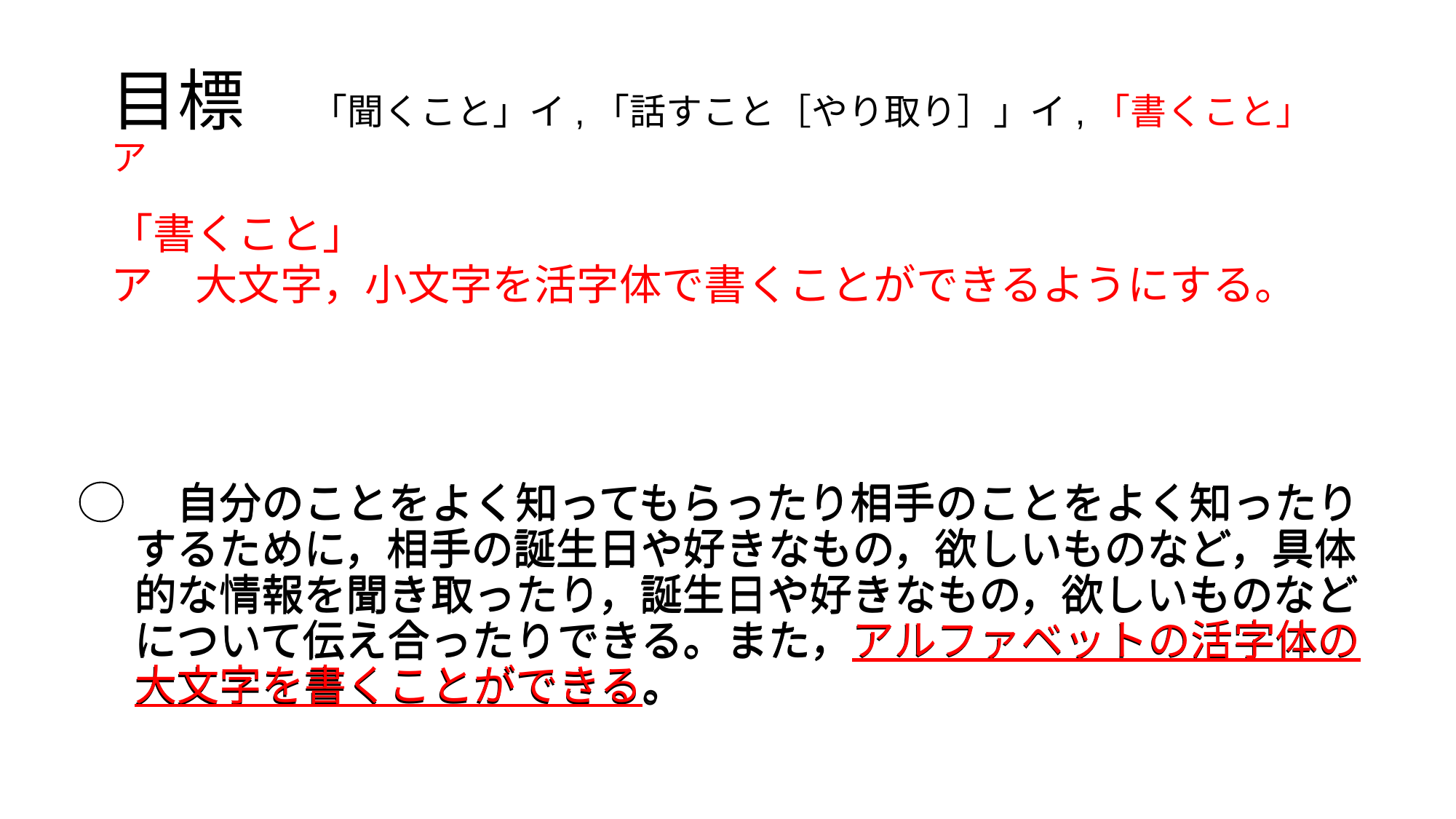

# 目標　「聞くこと」イ,「話すこと［やり取り］」イ,「書くこと」ア
「書くこと」
ア　大文字，小文字を活字体で書くことができるようにする。

　自分のことをよく知ってもらったり相手のことをよく知ったりするために，相手の誕生日や好きなもの，欲しいものなど，具体的な情報を聞き取ったり，誕生日や好きなもの，欲しいものなどについて伝え合ったりできる。また，アルファベットの活字体の大文字を書くことができる。
　自分のことをよく知ってもらったり相手のことをよく知ったりするために，相手の誕生日や好きなもの，欲しいものなど，具体的な情報を聞き取ったり，誕生日や好きなもの，欲しいものなどについて伝え合ったりできる。また，アルファベットの活字体の大文字を書くことができる。